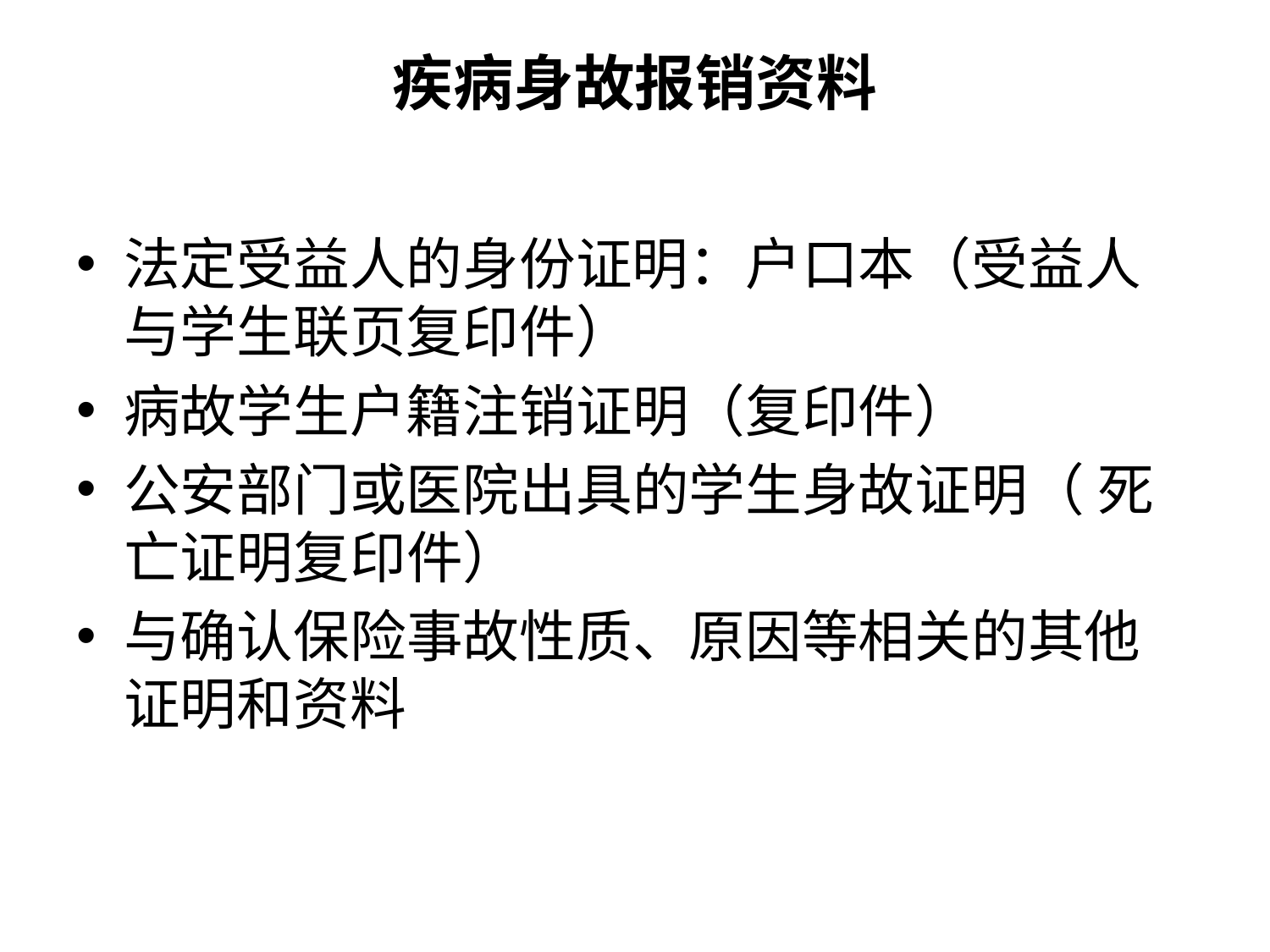

# 疾病身故报销资料
法定受益人的身份证明：户口本（受益人与学生联页复印件）
病故学生户籍注销证明（复印件）
公安部门或医院出具的学生身故证明（ 死亡证明复印件）
与确认保险事故性质、原因等相关的其他证明和资料